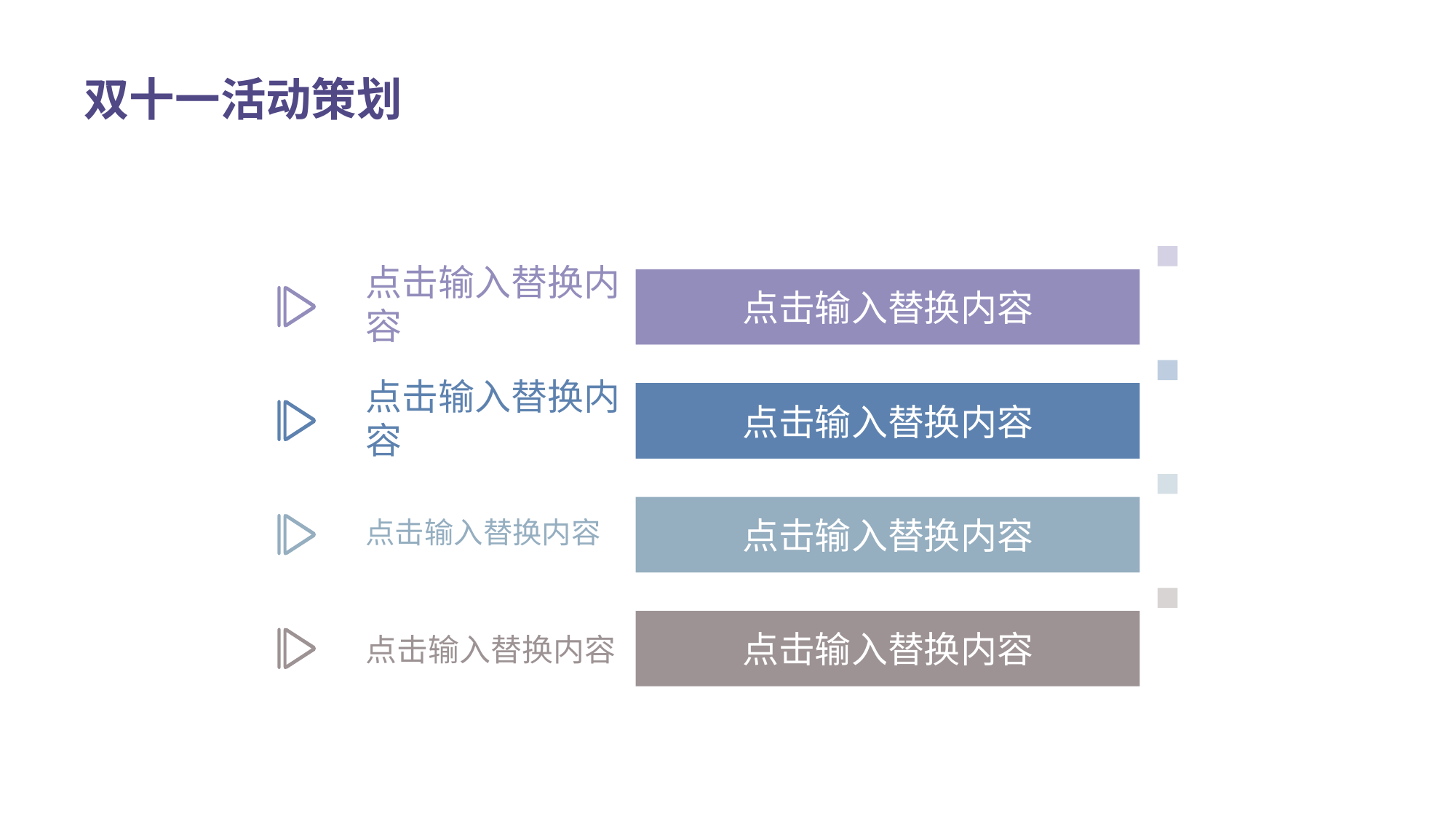

双十一活动策划

点击输入替换内容

点击输入替换内容

点击输入替换内容

点击输入替换内容

点击输入替换内容

点击输入替换内容

点击输入替换内容

点击输入替换内容